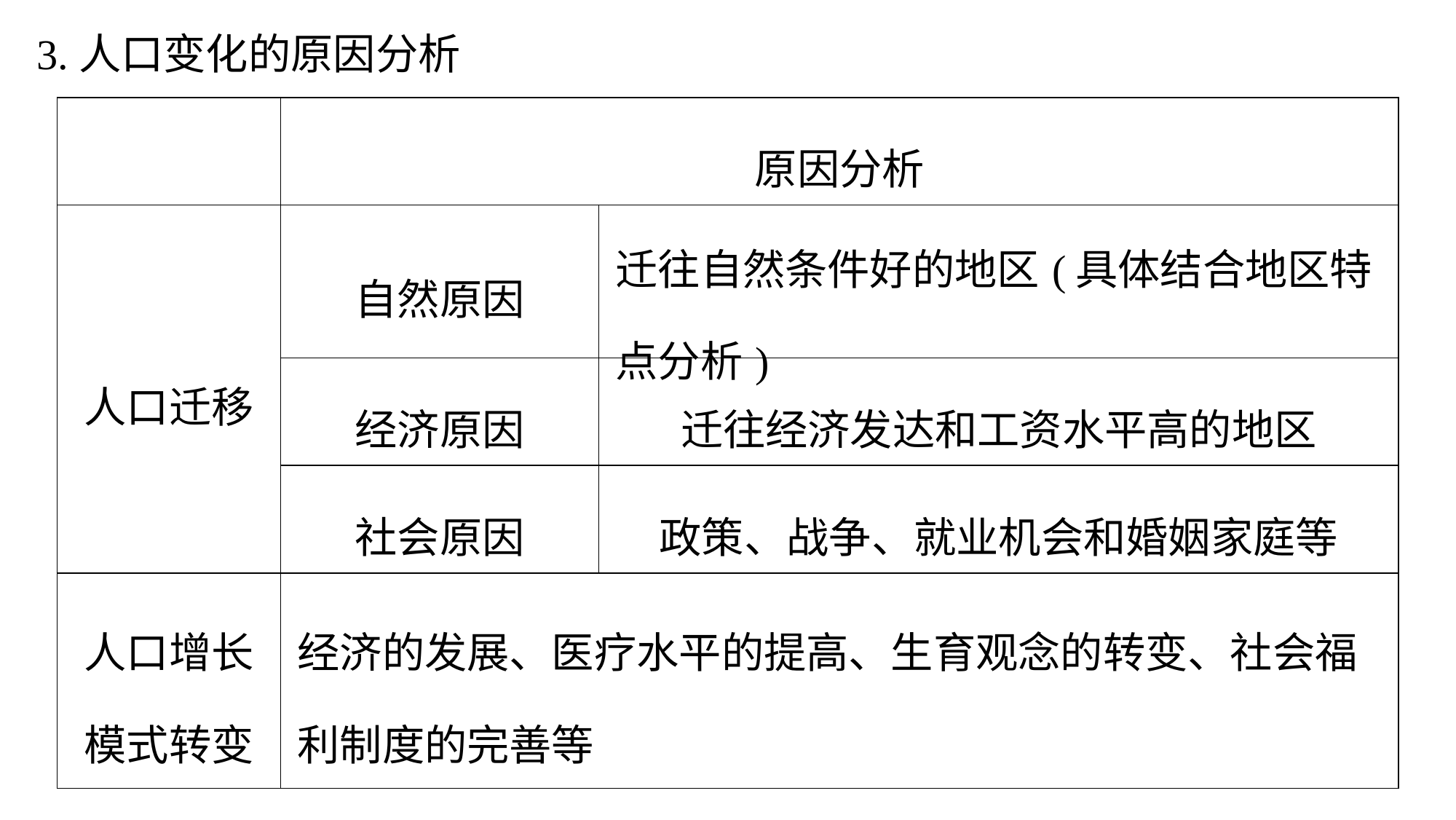

3.人口变化的原因分析
|  | 原因分析 |  |
| --- | --- | --- |
| 人口迁移 | 自然原因 | 迁往自然条件好的地区(具体结合地区特点分析) |
|  | 经济原因 | 迁往经济发达和工资水平高的地区 |
|  | 社会原因 | 政策、战争、就业机会和婚姻家庭等 |
| 人口增长模式转变 | 经济的发展、医疗水平的提高、生育观念的转变、社会福利制度的完善等 |  |